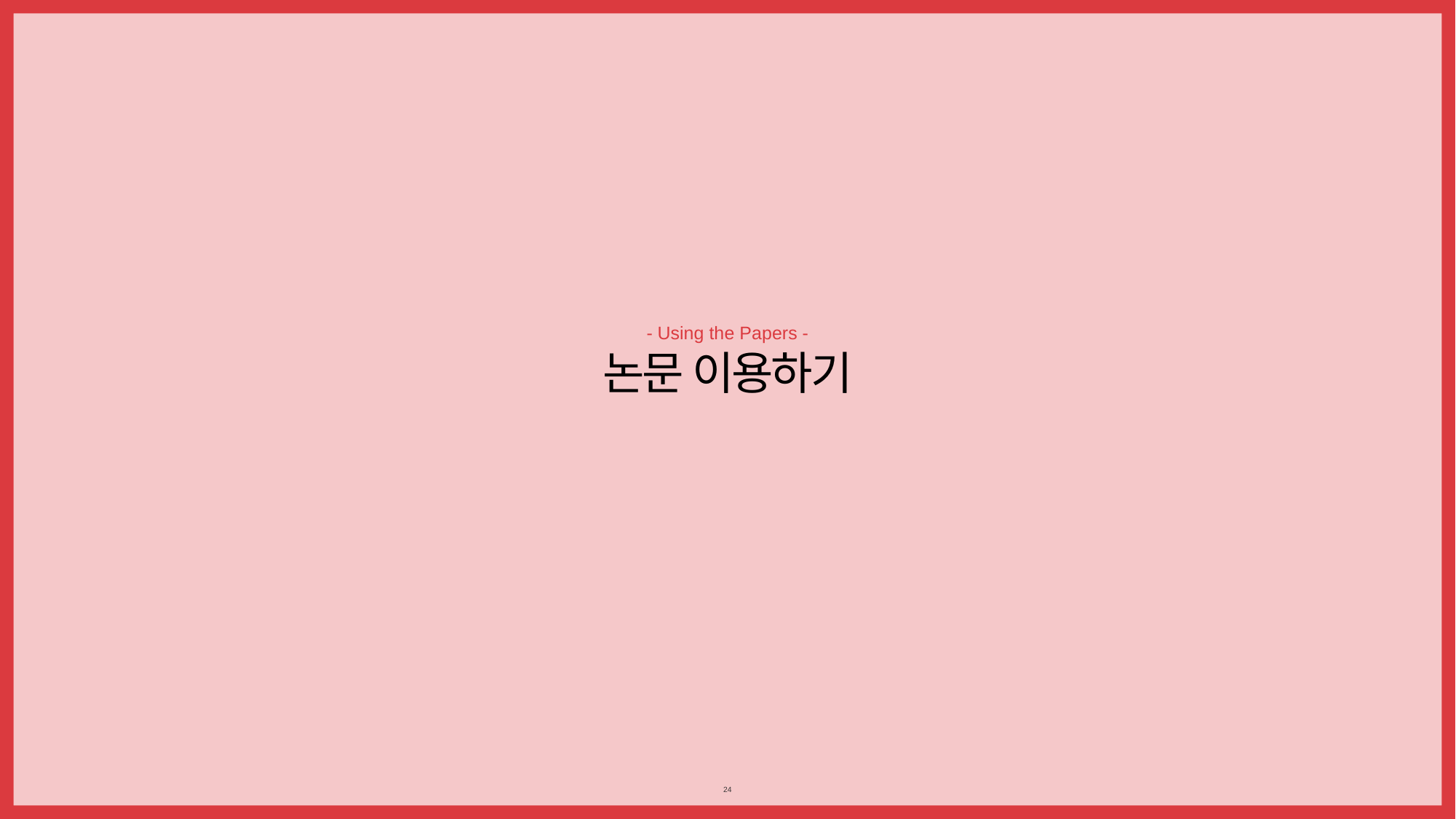

04
논문 이용하기
- Using the Papers -